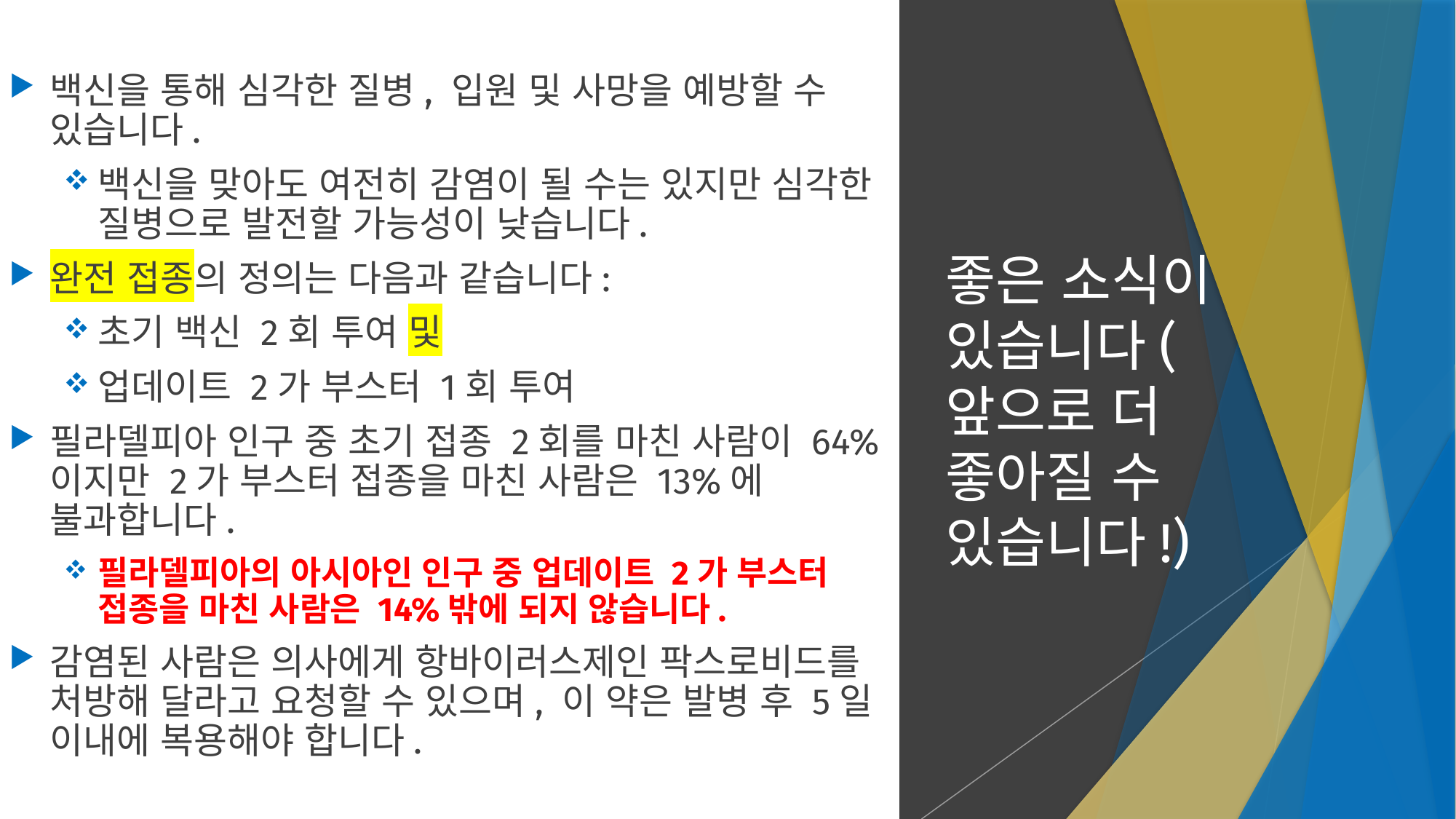

백신을 통해 심각한 질병, 입원 및 사망을 예방할 수 있습니다.
백신을 맞아도 여전히 감염이 될 수는 있지만 심각한 질병으로 발전할 가능성이 낮습니다.
완전 접종의 정의는 다음과 같습니다:
초기 백신 2회 투여 및
업데이트 2가 부스터 1회 투여
필라델피아 인구 중 초기 접종 2회를 마친 사람이 64%이지만 2가 부스터 접종을 마친 사람은 13%에 불과합니다.
필라델피아의 아시아인 인구 중 업데이트 2가 부스터 접종을 마친 사람은 14%밖에 되지 않습니다.
감염된 사람은 의사에게 항바이러스제인 팍스로비드를 처방해 달라고 요청할 수 있으며, 이 약은 발병 후 5일 이내에 복용해야 합니다.

# 좋은 소식이 있습니다(앞으로 더 좋아질 수 있습니다!)